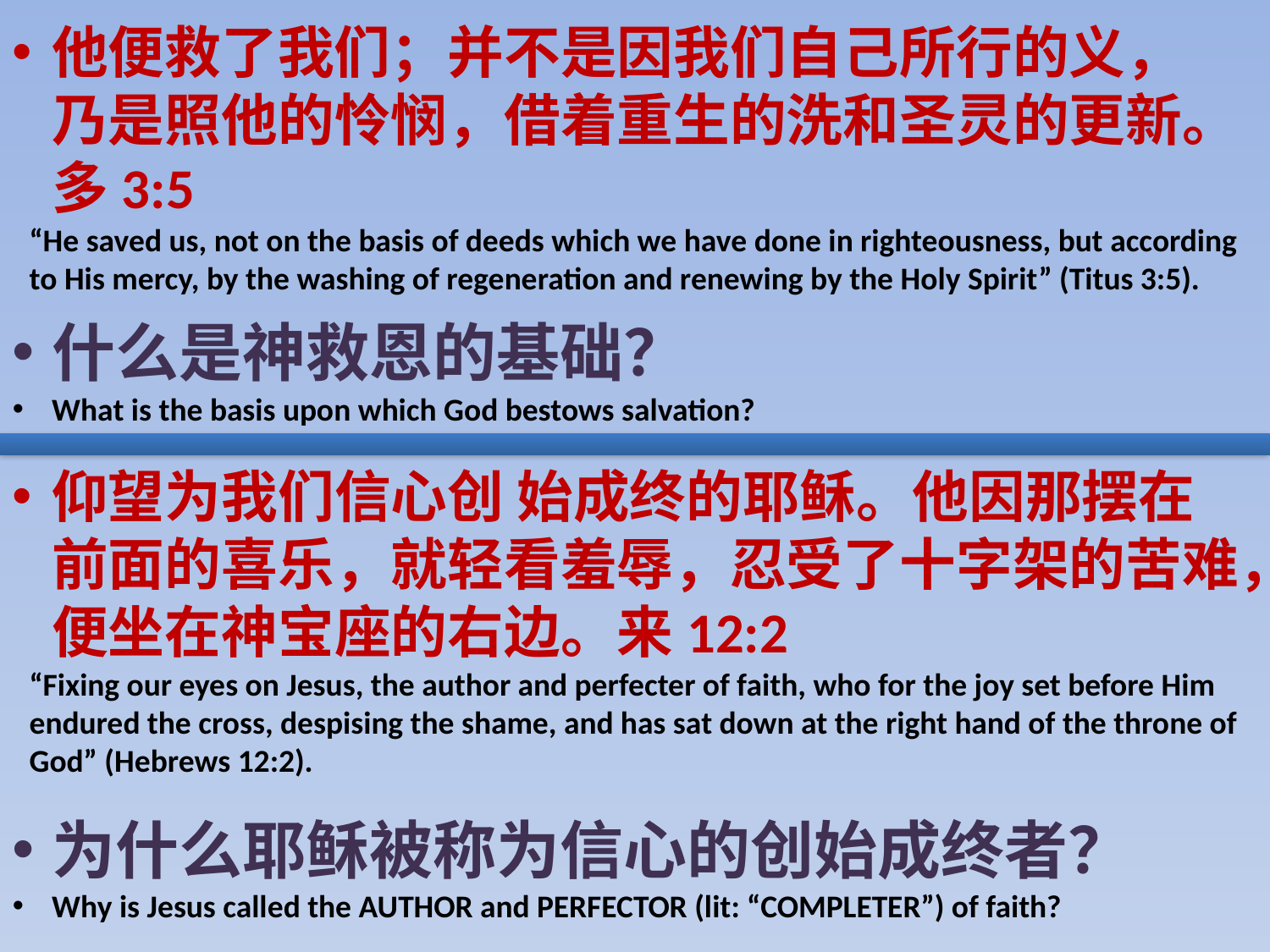

他便救了我们；并不是因我们自己所行的义，  乃是照他的怜悯，借着重生的洗和圣灵的更新。 多3:5
“He saved us, not on the basis of deeds which we have done in righteousness, but according to His mercy, by the washing of regeneration and renewing by the Holy Spirit” (Titus 3:5).
什么是神救恩的基础？
What is the basis upon which God bestows salvation?

仰望为我们信心创 始成终的耶稣。他因那摆在前面的喜乐，就轻看羞辱，忍受了十字架的苦难，便坐在神宝座的右边。来12:2
“Fixing our eyes on Jesus, the author and perfecter of faith, who for the joy set before Him endured the cross, despising the shame, and has sat down at the right hand of the throne of God” (Hebrews 12:2).
为什么耶稣被称为信心的创始成终者？
Why is Jesus called the AUTHOR and PERFECTOR (lit: “COMPLETER”) of faith?